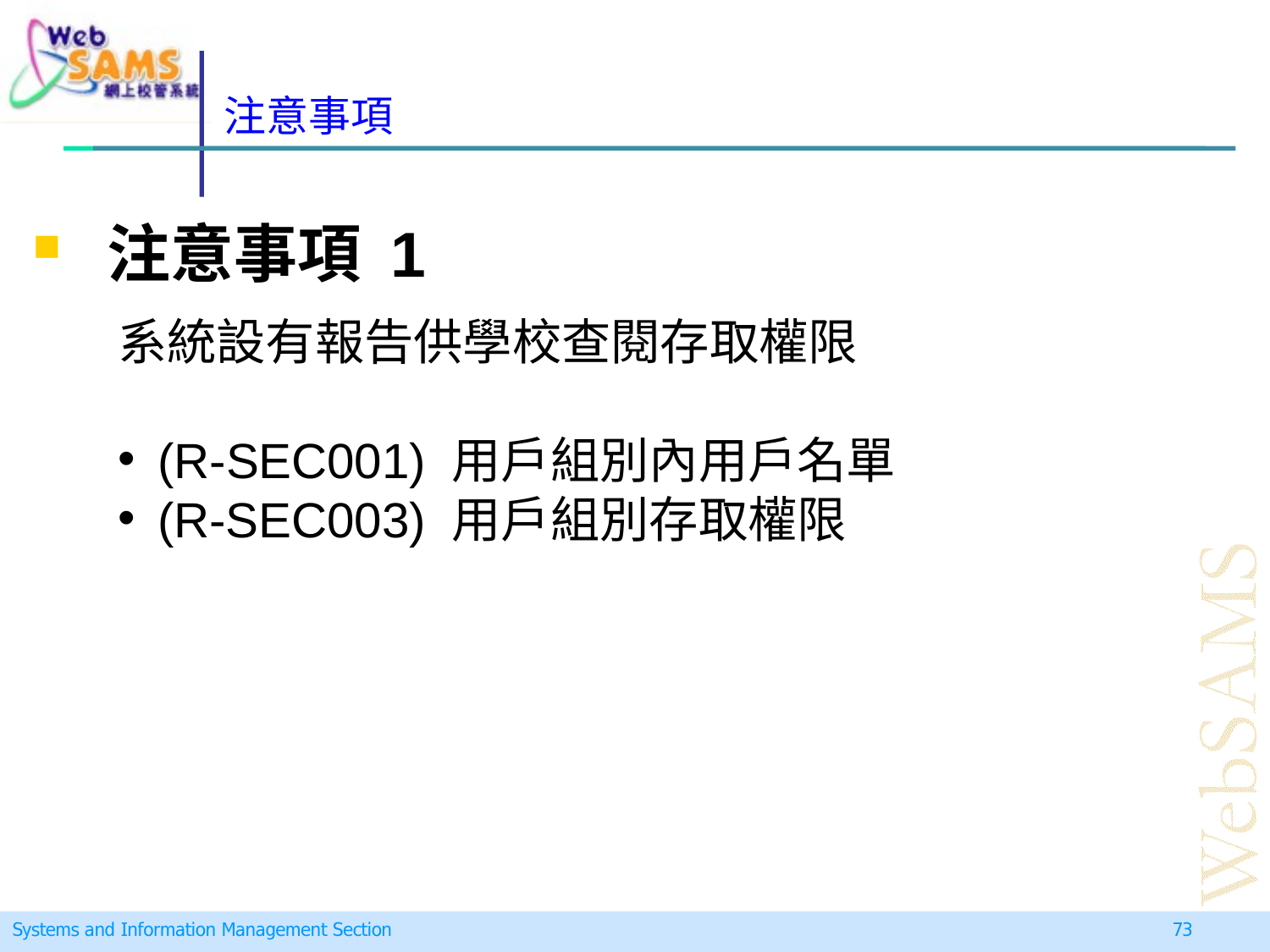

# 注意事項
注意事項 1
系統設有報告供學校查閱存取權限

(R-SEC001) 用戶組別內用戶名單
(R-SEC003) 用戶組別存取權限